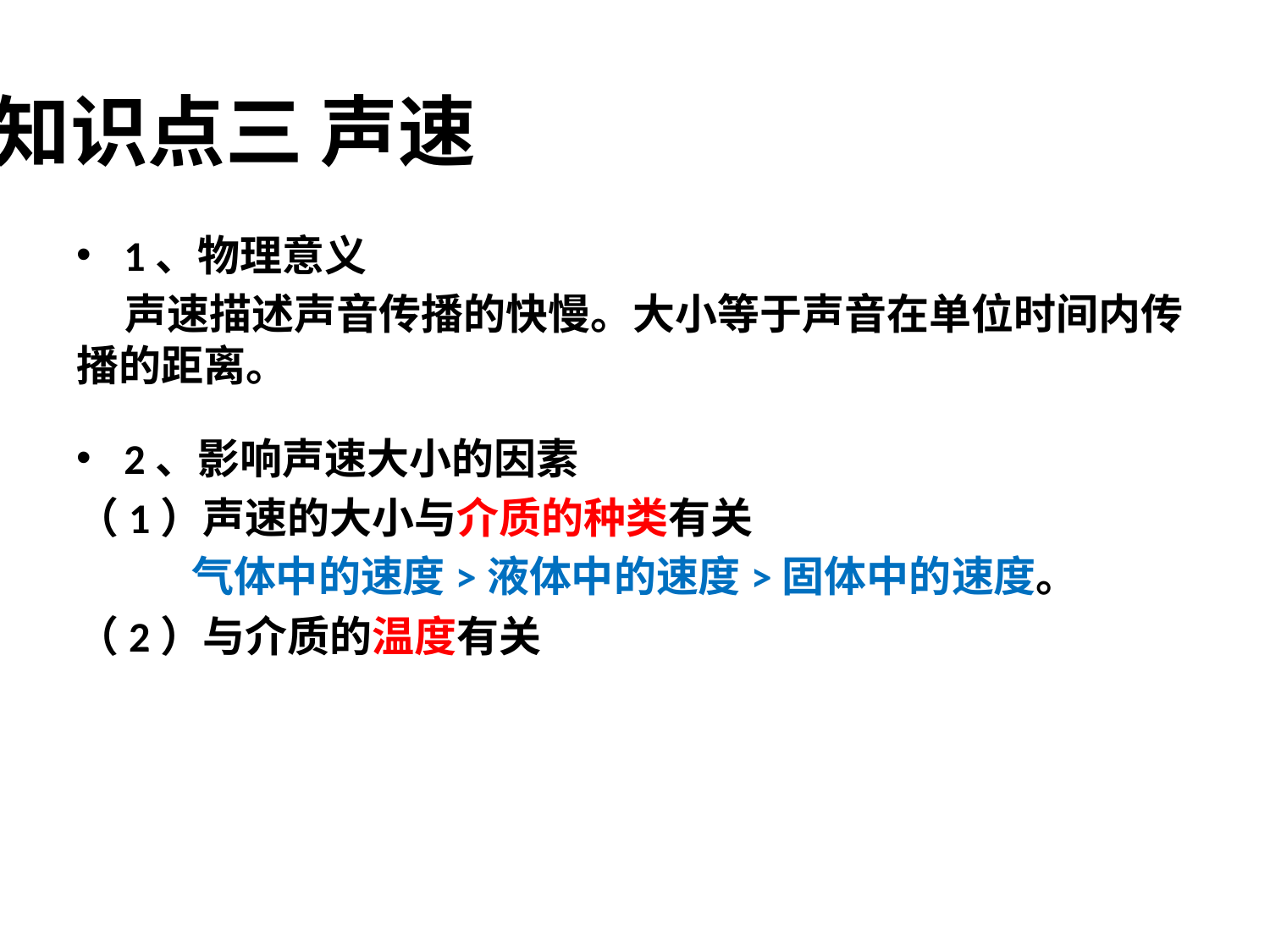

# 知识点三 声速
1、物理意义
    声速描述声音传播的快慢。大小等于声音在单位时间内传播的距离。
2、影响声速大小的因素
（1）声速的大小与介质的种类有关
气体中的速度>液体中的速度>固体中的速度。
（2）与介质的温度有关